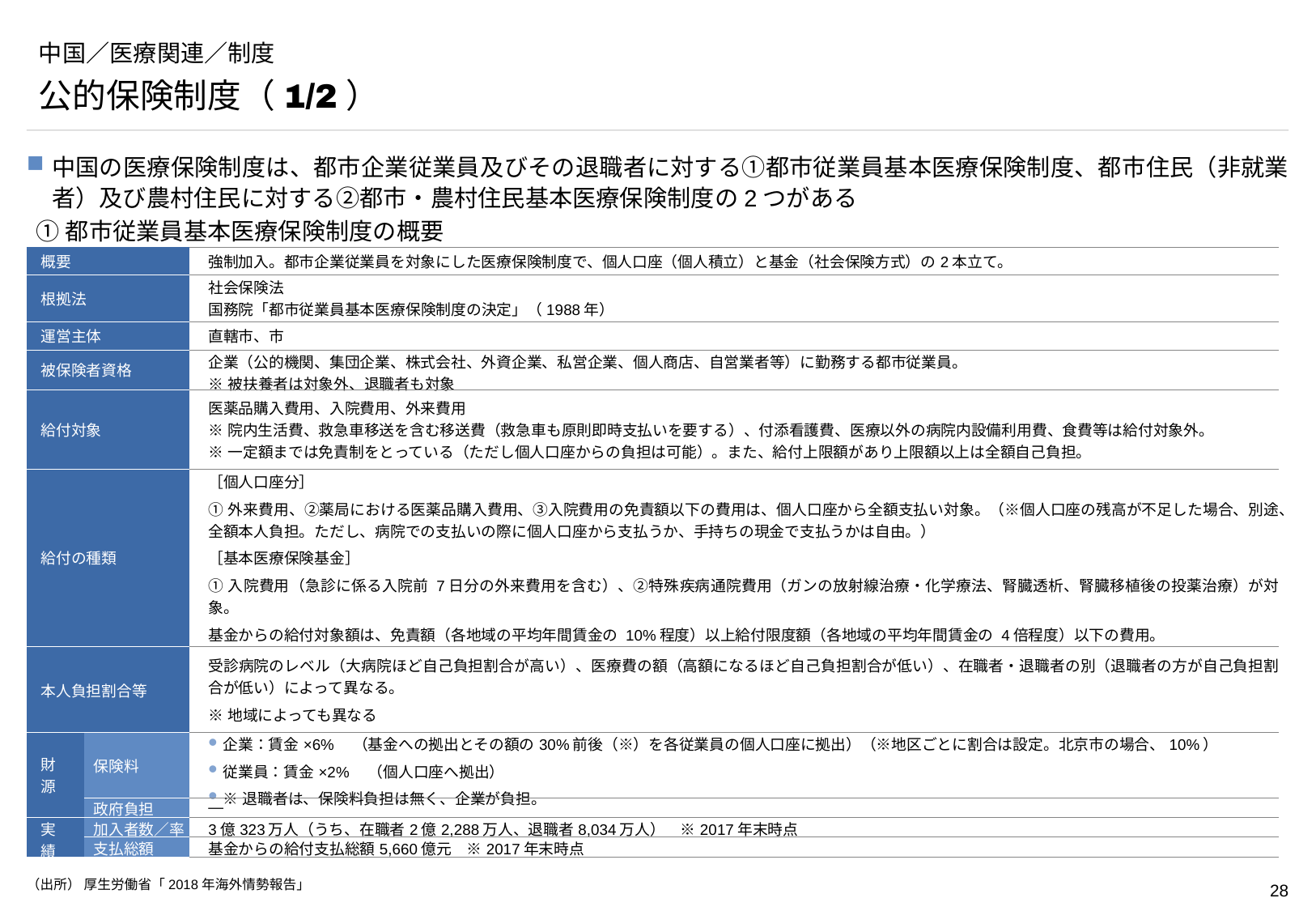

# 中国／医療関連／制度
公的保険制度（1/2）
中国の医療保険制度は、都市企業従業員及びその退職者に対する①都市従業員基本医療保険制度、都市住民（非就業者）及び農村住民に対する②都市・農村住民基本医療保険制度の2つがある
①都市従業員基本医療保険制度の概要
| 概要 |  | 強制加入。都市企業従業員を対象にした医療保険制度で、個人口座（個人積立）と基金（社会保険方式）の2本立て。 |
| --- | --- | --- |
| 根拠法 |  | 社会保険法 国務院「都市従業員基本医療保険制度の決定」（1988年） |
| 運営主体 |  | 直轄市、市 |
| 被保険者資格 |  | 企業（公的機関、集団企業、株式会社、外資企業、私営企業、個人商店、自営業者等）に勤務する都市従業員。 ※被扶養者は対象外、退職者も対象 |
| 給付対象 |  | 医薬品購入費用、入院費用、外来費用 ※院内生活費、救急車移送を含む移送費（救急車も原則即時支払いを要する）、付添看護費、医療以外の病院内設備利用費、食費等は給付対象外｡ ※一定額までは免責制をとっている（ただし個人口座からの負担は可能）。また、給付上限額があり上限額以上は全額自己負担。 |
| 給付の種類 |  | ［個人口座分］ ①外来費用、②薬局における医薬品購入費用、③入院費用の免責額以下の費用は、個人口座から全額支払い対象。（※個人口座の残高が不足した場合、別途、全額本人負担。ただし、病院での支払いの際に個人口座から支払うか、手持ちの現金で支払うかは自由。） ［基本医療保険基金］ ①入院費用（急診に係る入院前 7日分の外来費用を含む）、②特殊疾病通院費用（ガンの放射線治療・化学療法、腎臓透析、腎臓移植後の投薬治療）が対象。 基金からの給付対象額は、免責額（各地域の平均年間賃金の 10%程度）以上給付限度額（各地域の平均年間賃金の 4倍程度）以下の費用。 |
| 本人負担割合等 |  | 受診病院のレベル（大病院ほど自己負担割合が高い）、医療費の額（高額になるほど自己負担割合が低い）、在職者・退職者の別（退職者の方が自己負担割合が低い）によって異なる。 ※地域によっても異なる |
| 財　源 | 保険料 | 企業：賃金×6%　（基金への拠出とその額の30%前後（※）を各従業員の個人口座に拠出）（※地区ごとに割合は設定。北京市の場合、10%） 従業員：賃金×2%　（個人口座へ拠出） ※退職者は、保険料負担は無く、企業が負担。 |
|  | 政府負担 | ― |
| 実　績 | 加入者数／率 | 3億323万人（うち、在職者2億2,288万人、退職者8,034万人）　※2017年末時点 |
|  | 支払総額 | 基金からの給付支払総額5,660億元　※2017年末時点 |
（出所） 厚生労働省「2018年海外情勢報告」